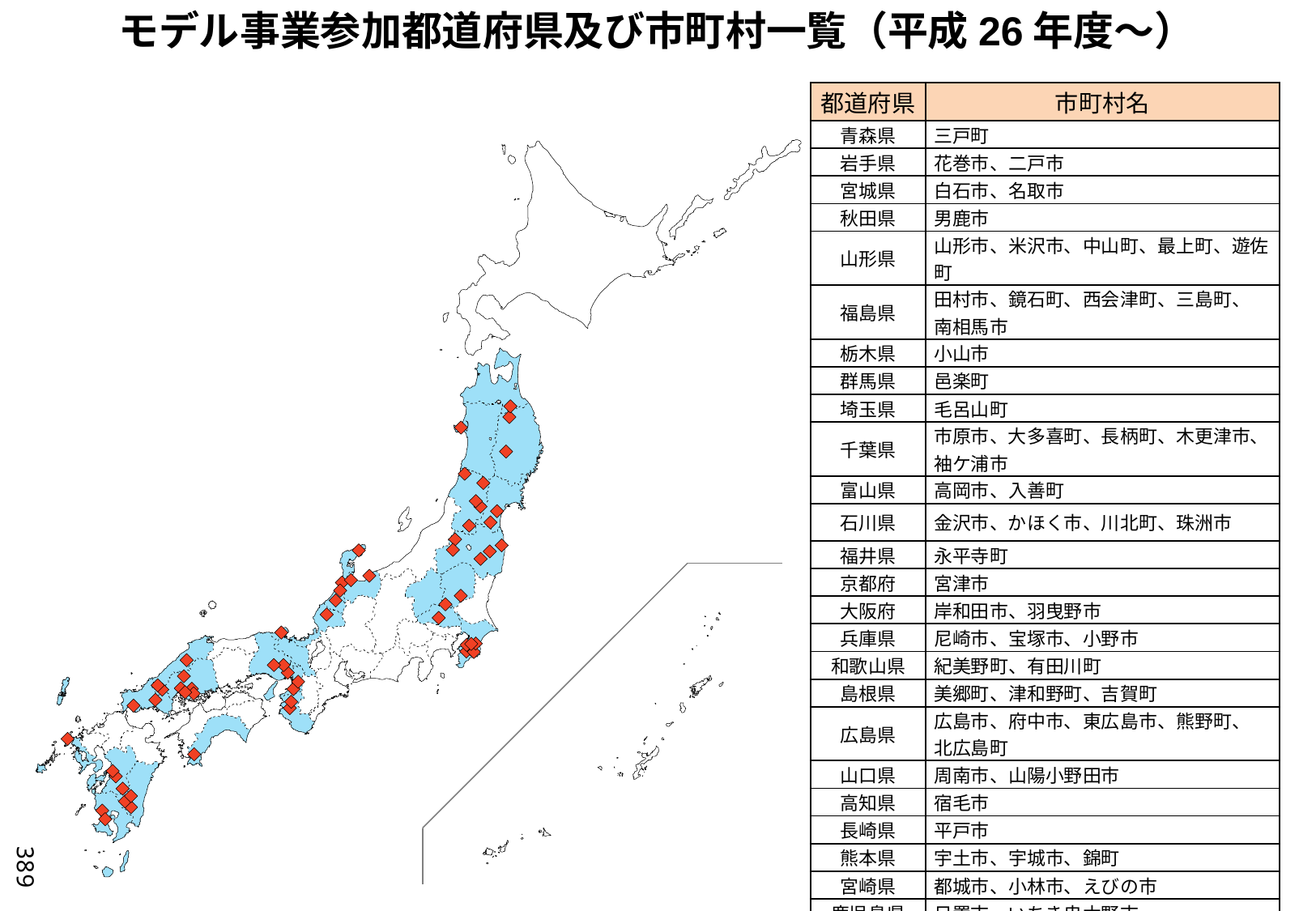

モデル事業参加都道府県及び市町村一覧（平成26年度～）
| 都道府県 | 市町村名 |
| --- | --- |
| 青森県 | 三戸町 |
| 岩手県 | 花巻市、二戸市 |
| 宮城県 | 白石市、名取市 |
| 秋田県 | 男鹿市 |
| 山形県 | 山形市、米沢市、中山町、最上町、遊佐町 |
| 福島県 | 田村市、鏡石町、西会津町、三島町、 南相馬市 |
| 栃木県 | 小山市 |
| 群馬県 | 邑楽町 |
| 埼玉県 | 毛呂山町 |
| 千葉県 | 市原市、大多喜町、長柄町、木更津市、 袖ケ浦市 |
| 富山県 | 高岡市、入善町 |
| 石川県 | 金沢市、かほく市、川北町、珠洲市 |
| 福井県 | 永平寺町 |
| 京都府 | 宮津市 |
| 大阪府 | 岸和田市、羽曳野市 |
| 兵庫県 | 尼崎市、宝塚市、小野市 |
| 和歌山県 | 紀美野町、有田川町 |
| 島根県 | 美郷町、津和野町、吉賀町 |
| 広島県 | 広島市、府中市、東広島市、熊野町、 北広島町 |
| 山口県 | 周南市、山陽小野田市 |
| 高知県 | 宿毛市 |
| 長崎県 | 平戸市 |
| 熊本県 | 宇土市、宇城市、錦町 |
| 宮崎県 | 都城市、小林市、えびの市 |
| 鹿児島県 | 日置市、いちき串木野市 |
| 25府県 | 59市町村 |

389